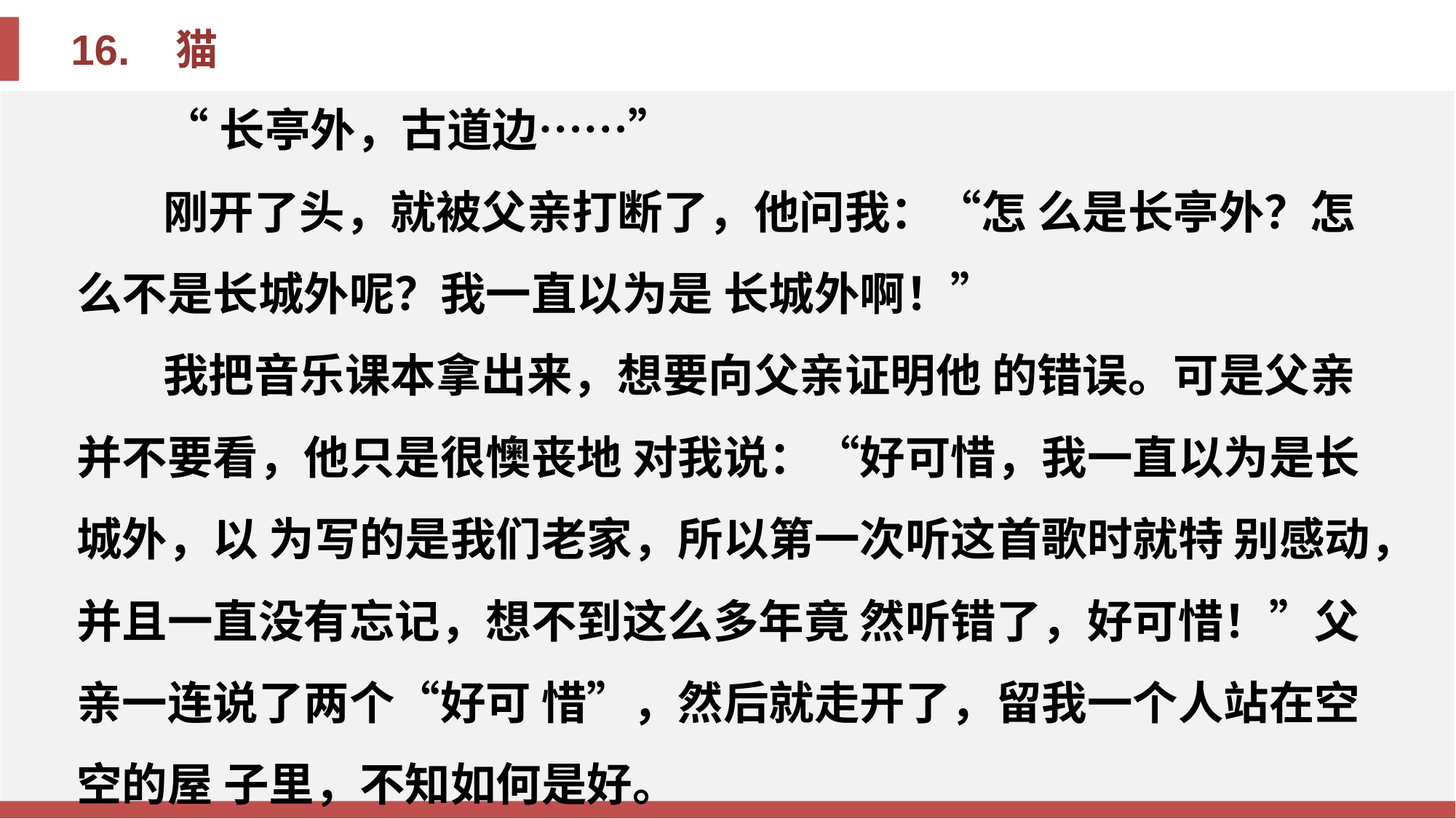

“长亭外，古道边⋯⋯”
刚开了头，就被父亲打断了，他问我：“怎 么是长亭外？怎么不是长城外呢？我一直以为是 长城外啊！”
我把音乐课本拿出来，想要向父亲证明他 的错误。可是父亲并不要看，他只是很懊丧地 对我说：“好可惜，我一直以为是长城外，以 为写的是我们老家，所以第一次听这首歌时就特 别感动，并且一直没有忘记，想不到这么多年竟 然听错了，好可惜！”父亲一连说了两个“好可 惜”，然后就走开了，留我一个人站在空空的屋 子里，不知如何是好。